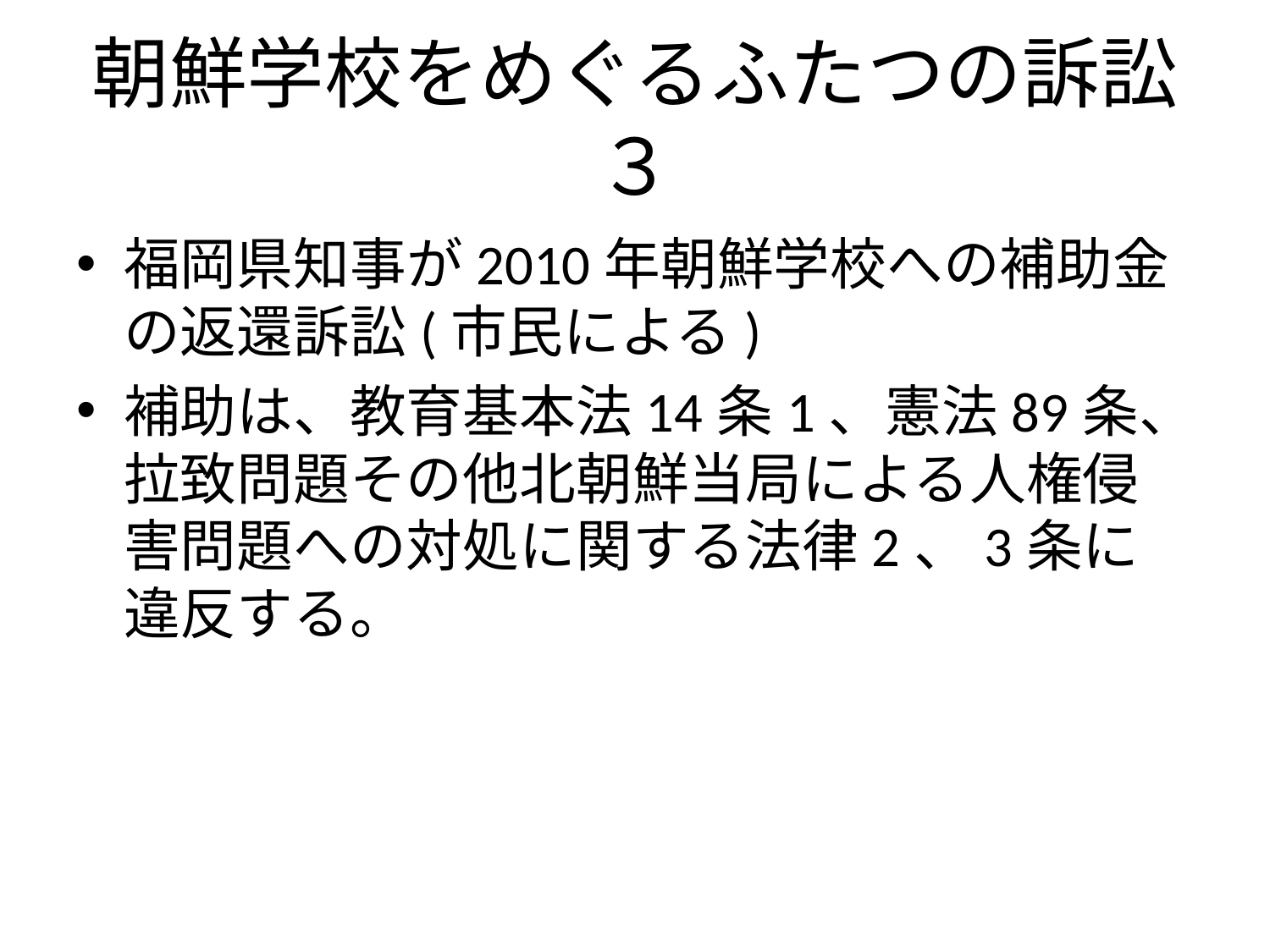

# 朝鮮学校をめぐるふたつの訴訟３
福岡県知事が2010年朝鮮学校への補助金の返還訴訟(市民による)
補助は、教育基本法14条1、憲法89条、拉致問題その他北朝鮮当局による人権侵害問題への対処に関する法律2、3条に違反する。